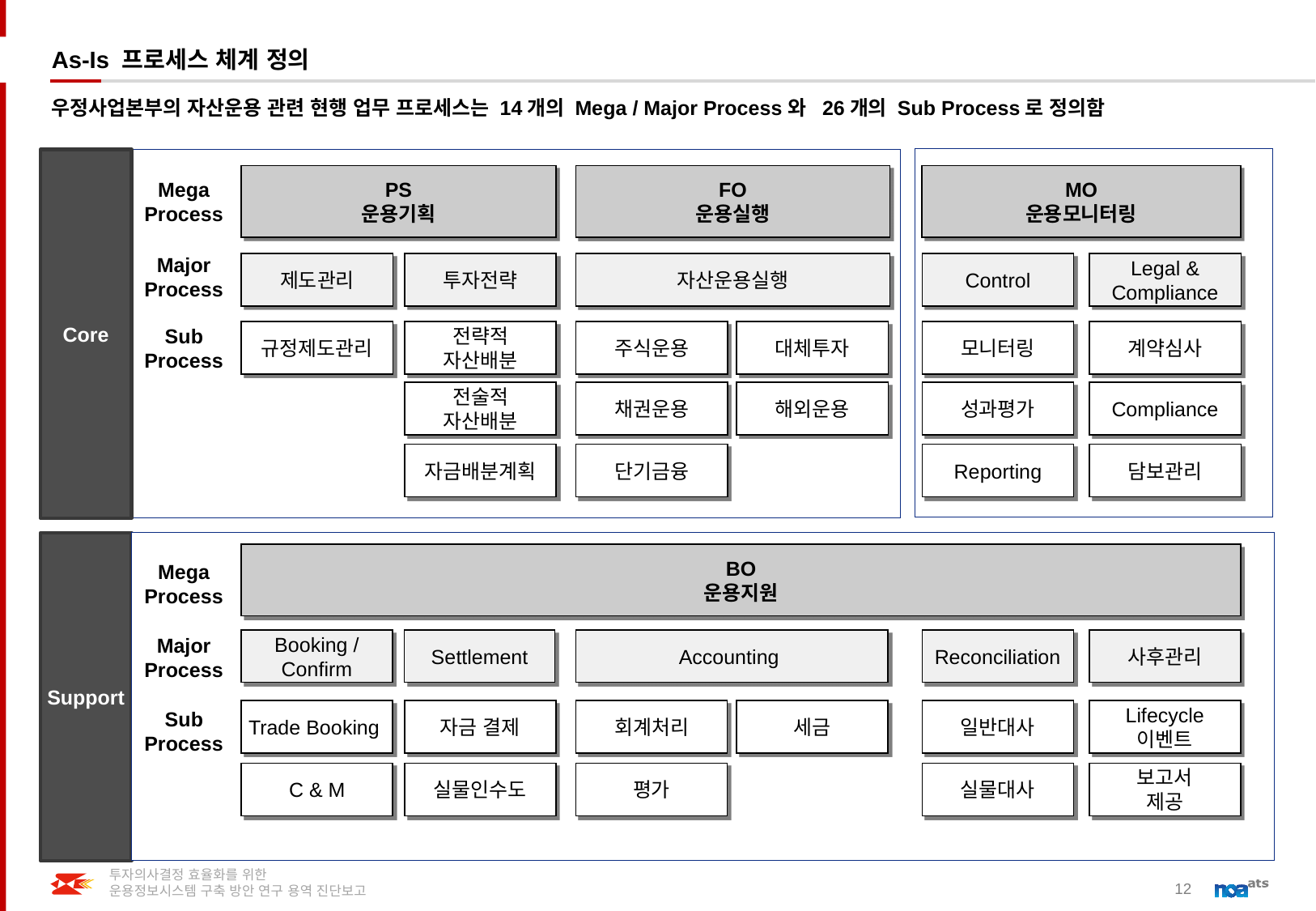

# As-Is 프로세스 체계 정의
우정사업본부의 자산운용 관련 현행 업무 프로세스는 14개의 Mega / Major Process와  26개의 Sub Process로 정의함

Core

PS
운용기획
FO
운용실행
MO
운용모니터링
Mega
Process
Major
Process
제도관리
투자전략
자산운용실행
Control
Legal & Compliance
Sub
Process
규정제도관리
전략적
자산배분
주식운용
대체투자
모니터링
계약심사
전술적
자산배분
채권운용
해외운용
성과평가
Compliance
자금배분계획
단기금융
Reporting
담보관리
Support

BO
운용지원
Mega
Process
Major
Process
Booking / Confirm
Settlement
Accounting
Reconciliation
사후관리
Sub
Process
Trade Booking
자금 결제
회계처리
세금
일반대사
Lifecycle
이벤트
C & M
실물인수도
평가
실물대사
보고서
제공